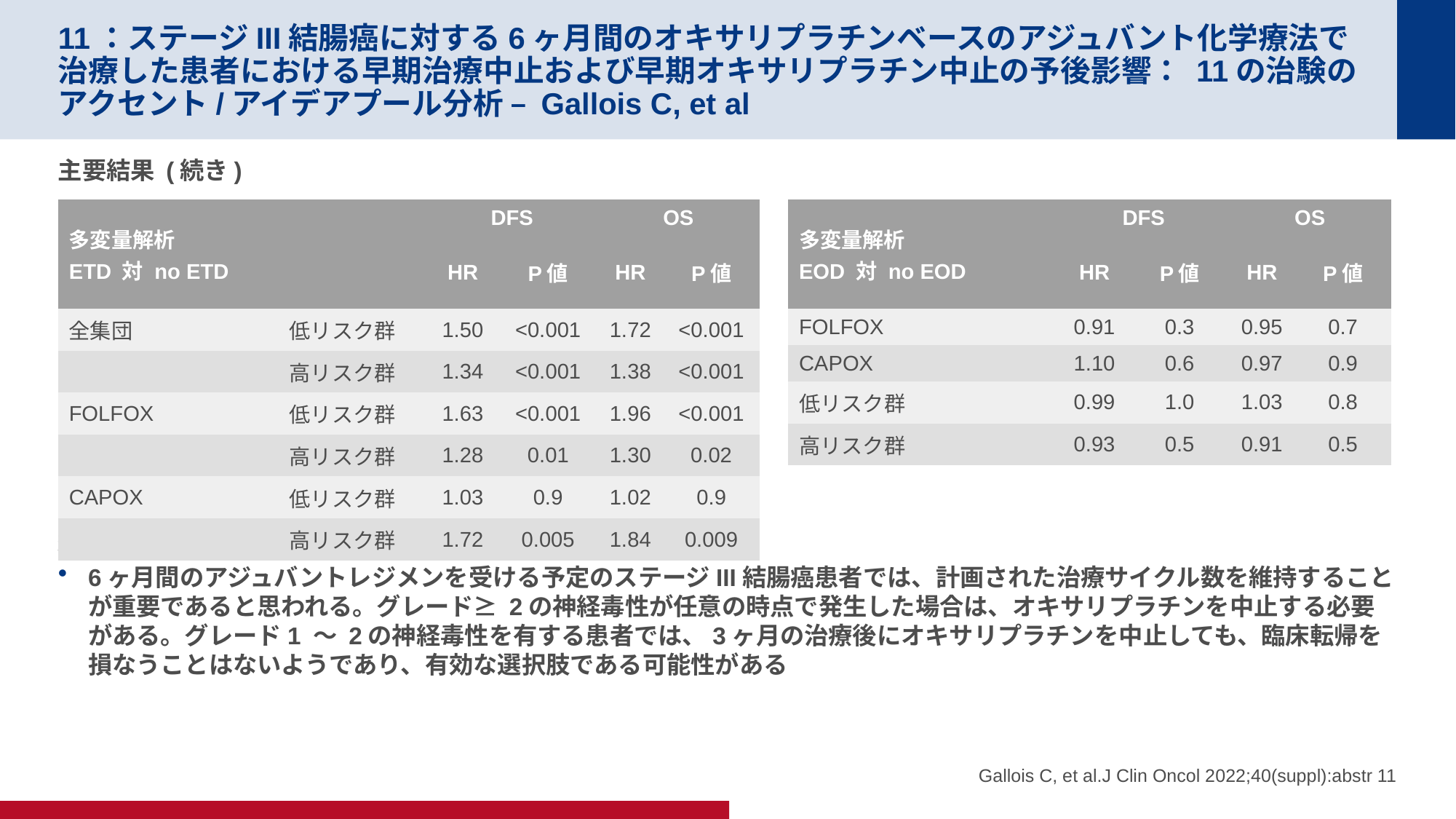

# 11：ステージIII結腸癌に対する6ヶ月間のオキサリプラチンベースのアジュバント化学療法で治療した患者における早期治療中止および早期オキサリプラチン中止の予後影響： 11の治験のアクセント/アイデアプール分析 – Gallois C, et al
主要結果 (続き)
結論
6ヶ月間のアジュバントレジメンを受ける予定のステージIII結腸癌患者では、計画された治療サイクル数を維持することが重要であると思われる。グレード≥ 2の神経毒性が任意の時点で発生した場合は、オキサリプラチンを中止する必要がある。グレード1 ～ 2の神経毒性を有する患者では、3ヶ月の治療後にオキサリプラチンを中止しても、臨床転帰を損なうことはないようであり、有効な選択肢である可能性がある
| 多変量解析 ETD 対 no ETD |  | DFS |  | OS |  |
| --- | --- | --- | --- | --- | --- |
|  |  | HR | P値 | HR | P値 |
| 全集団 | 低リスク群 | 1.50 | <0.001 | 1.72 | <0.001 |
|  | 高リスク群 | 1.34 | <0.001 | 1.38 | <0.001 |
| FOLFOX | 低リスク群 | 1.63 | <0.001 | 1.96 | <0.001 |
|  | 高リスク群 | 1.28 | 0.01 | 1.30 | 0.02 |
| CAPOX | 低リスク群 | 1.03 | 0.9 | 1.02 | 0.9 |
|  | 高リスク群 | 1.72 | 0.005 | 1.84 | 0.009 |
| 多変量解析 EOD 対 no EOD | DFS |  | OS |  |
| --- | --- | --- | --- | --- |
|  | HR | P値 | HR | P値 |
| FOLFOX | 0.91 | 0.3 | 0.95 | 0.7 |
| CAPOX | 1.10 | 0.6 | 0.97 | 0.9 |
| 低リスク群 | 0.99 | 1.0 | 1.03 | 0.8 |
| 高リスク群 | 0.93 | 0.5 | 0.91 | 0.5 |
Gallois C, et al.J Clin Oncol 2022;40(suppl):abstr 11